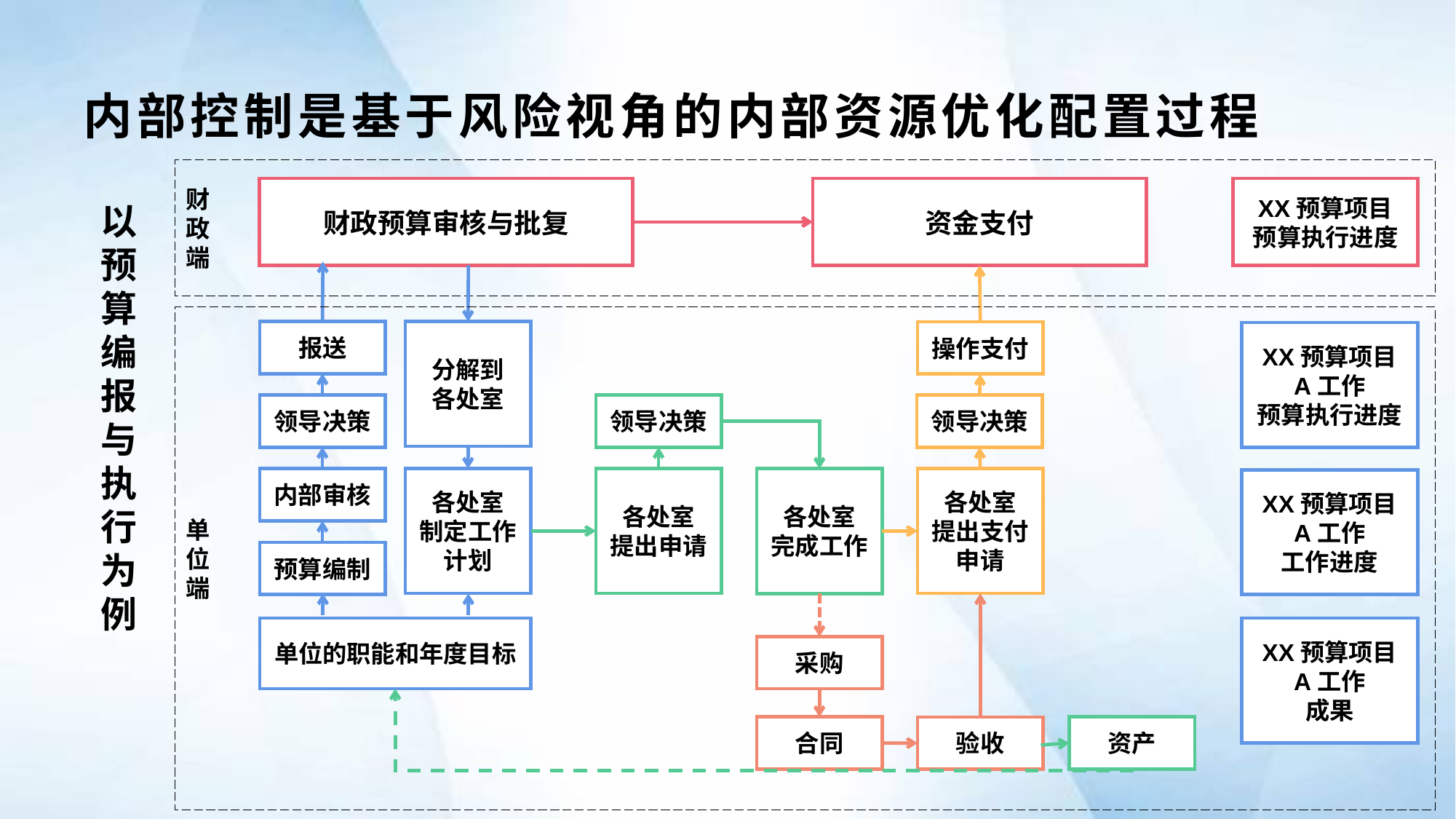

# 内部控制是基于风险视角的内部资源优化配置过程
财
政
端
财政预算审核与批复
资金支付
XX预算项目
预算执行进度
以预算编报与执行为例
单
位
端
分解到
各处室
报送
操作支付
XX预算项目
A工作
预算执行进度
领导决策
领导决策
领导决策
各处室
制定工作计划
各处室
提出申请
各处室
提出支付申请
各处室
完成工作
内部审核
XX预算项目
A工作
工作进度
预算编制
单位的职能和年度目标
XX预算项目
A工作
成果
采购
合同
资产
验收